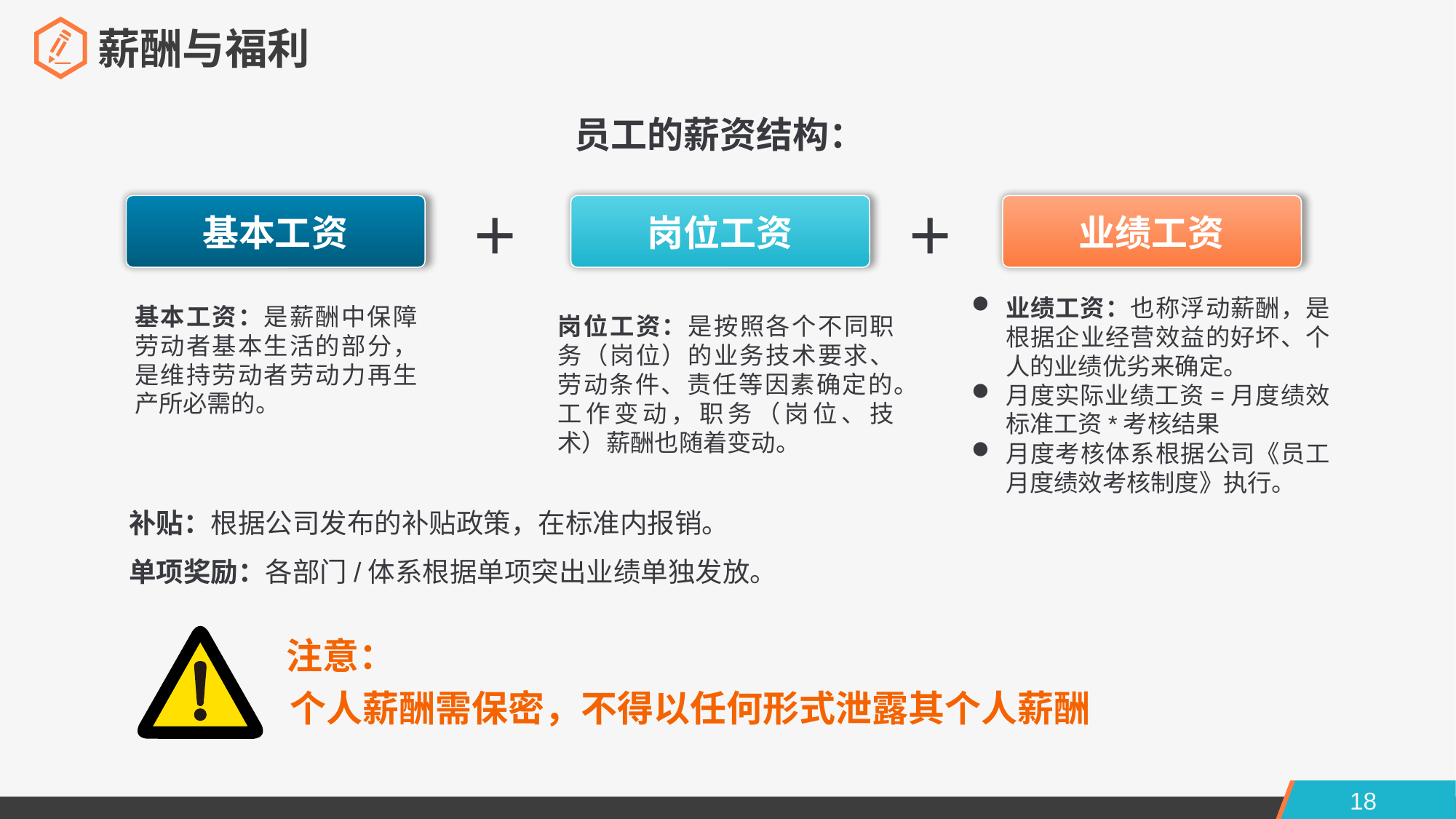

薪酬与福利
员工的薪资结构：
+
+

基本工资
岗位工资
业绩工资
业绩工资：也称浮动薪酬，是根据企业经营效益的好坏、个人的业绩优劣来确定。
月度实际业绩工资=月度绩效标准工资*考核结果
月度考核体系根据公司《员工月度绩效考核制度》执行。
基本工资：是薪酬中保障劳动者基本生活的部分，是维持劳动者劳动力再生产所必需的。
岗位工资：是按照各个不同职务（岗位）的业务技术要求、劳动条件、责任等因素确定的。工作变动，职务（岗位、技术）薪酬也随着变动。
补贴：根据公司发布的补贴政策，在标准内报销。
单项奖励：各部门/体系根据单项突出业绩单独发放。

注意：
个人薪酬需保密，不得以任何形式泄露其个人薪酬